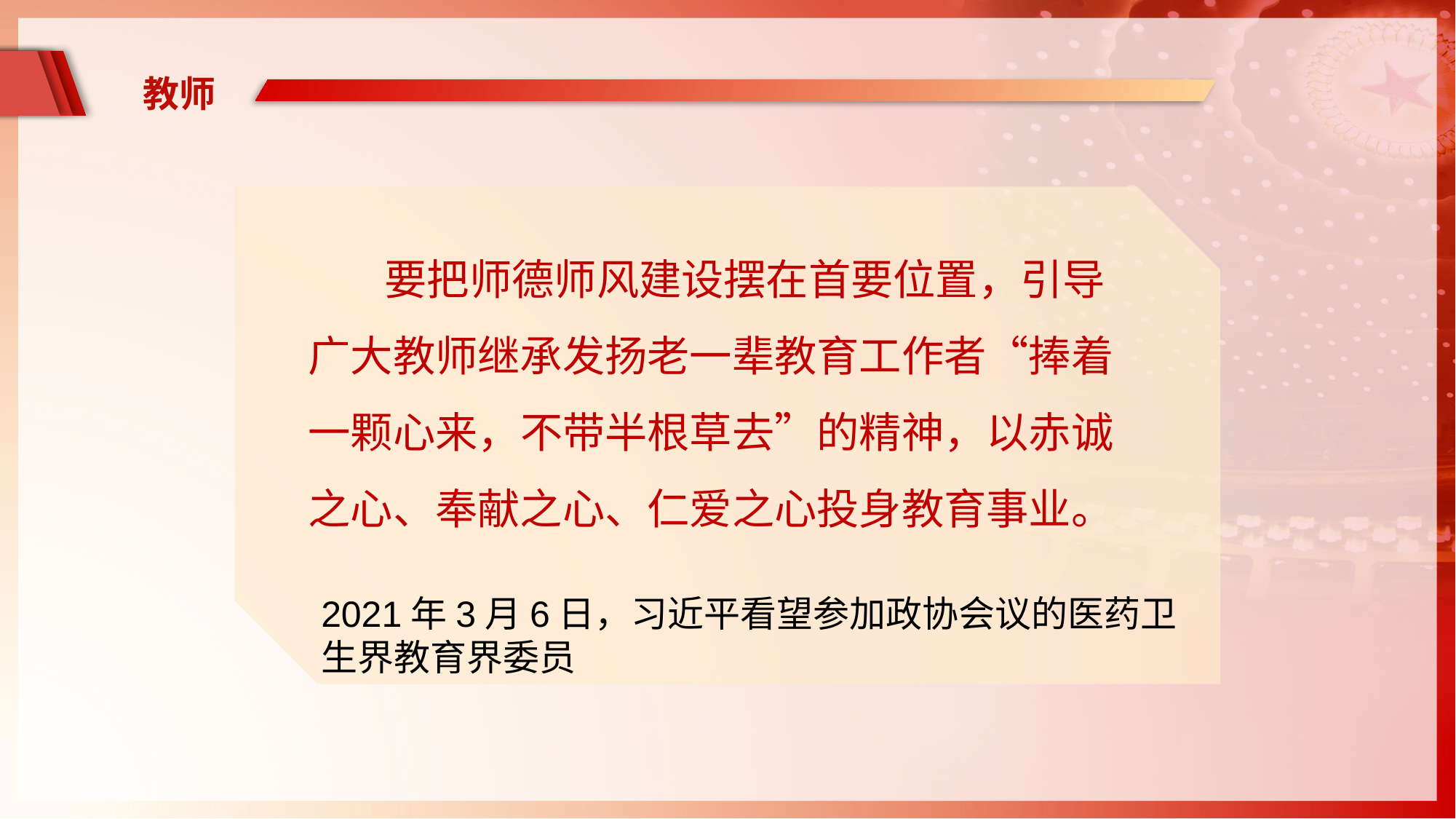

教师

       要把师德师风建设摆在首要位置，引导广大教师继承发扬老一辈教育工作者“捧着一颗心来，不带半根草去”的精神，以赤诚之心、奉献之心、仁爱之心投身教育事业。
2021年3月6日，习近平看望参加政协会议的医药卫生界教育界委员